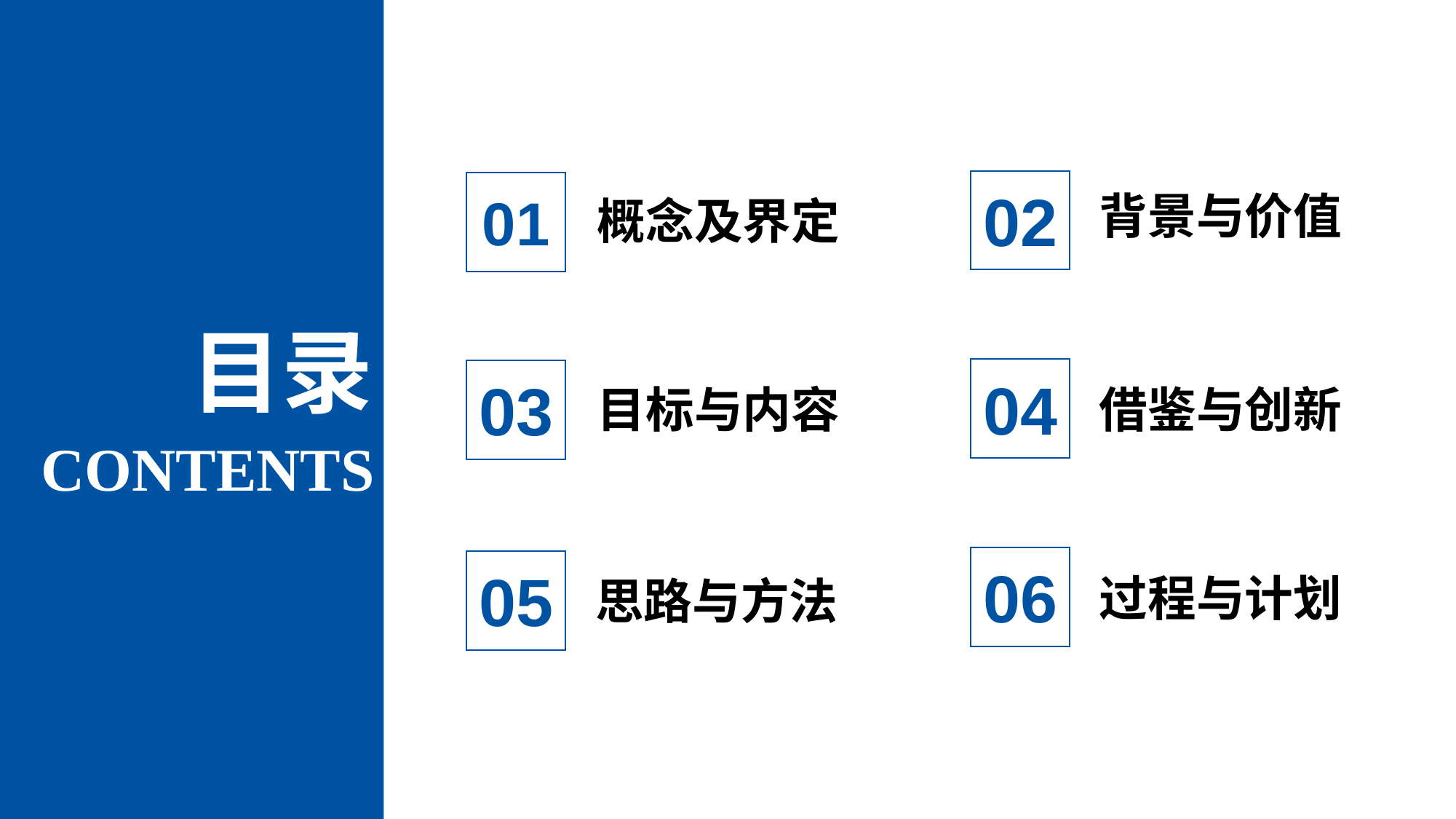

02
背景与价值

01
概念及界定
目录

04
借鉴与创新

03
目标与内容
CONTENTS

06
过程与计划

05
思路与方法